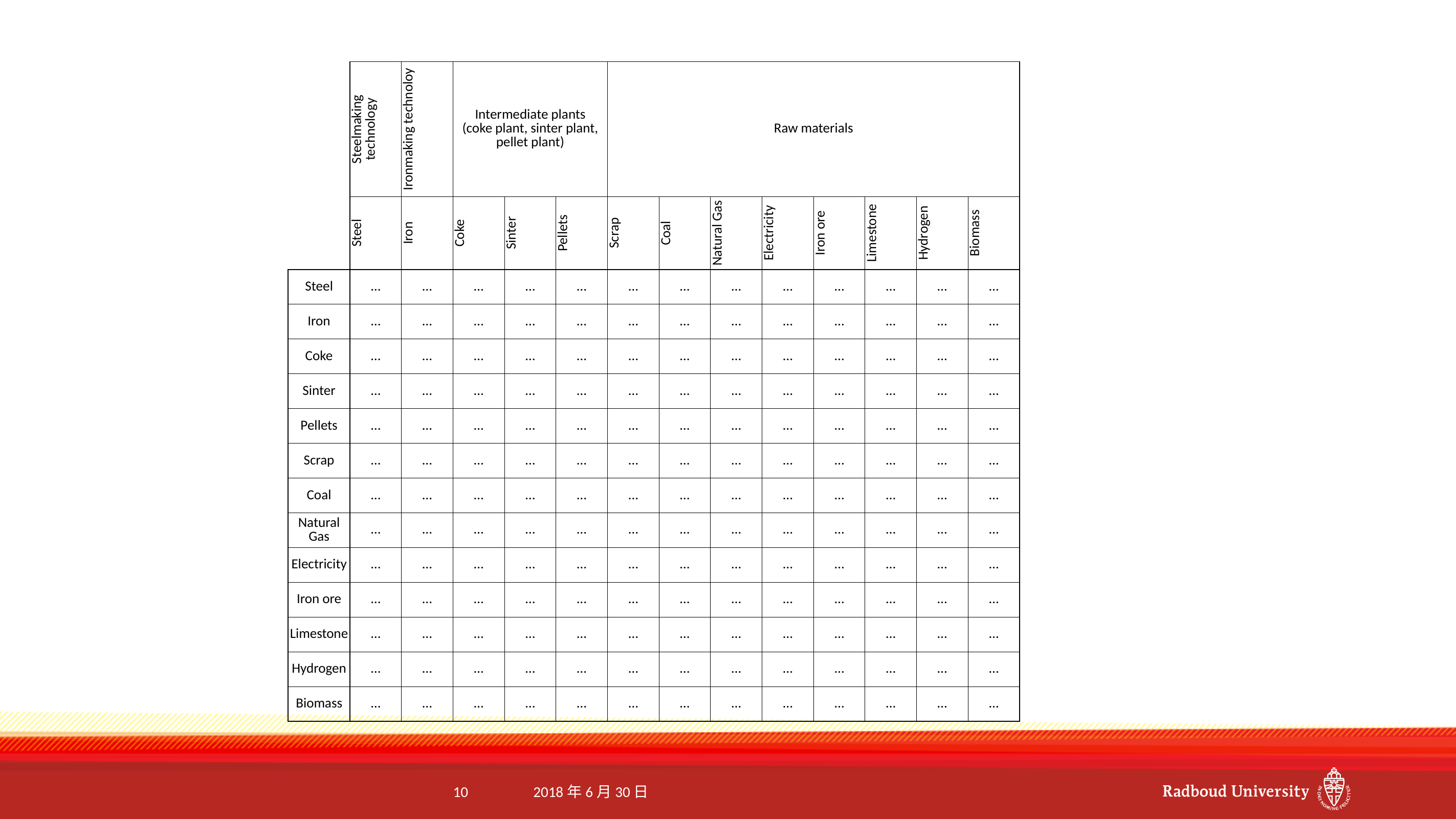

|  | Steelmaking technology | Ironmaking technoloy | Intermediate plants (coke plant, sinter plant, pellet plant) |  |  | Raw materials |  |  |  |  |  |  |  |
| --- | --- | --- | --- | --- | --- | --- | --- | --- | --- | --- | --- | --- | --- |
|  | Steel | Iron | Coke | Sinter | Pellets | Scrap | Coal | Natural Gas | Electricity | Iron ore | Limestone | Hydrogen | Biomass |
| Steel | … | … | … | … | … | … | … | … | … | … | … | … | … |
| Iron | … | … | … | … | … | … | … | … | … | … | … | … | … |
| Coke | … | … | … | … | … | … | … | … | … | … | … | … | … |
| Sinter | … | … | … | … | … | … | … | … | … | … | … | … | … |
| Pellets | … | … | … | … | … | … | … | … | … | … | … | … | … |
| Scrap | … | … | … | … | … | … | … | … | … | … | … | … | … |
| Coal | … | … | … | … | … | … | … | … | … | … | … | … | … |
| Natural Gas | … | … | … | … | … | … | … | … | … | … | … | … | … |
| Electricity | … | … | … | … | … | … | … | … | … | … | … | … | … |
| Iron ore | … | … | … | … | … | … | … | … | … | … | … | … | … |
| Limestone | … | … | … | … | … | … | … | … | … | … | … | … | … |
| Hydrogen | … | … | … | … | … | … | … | … | … | … | … | … | … |
| Biomass | … | … | … | … | … | … | … | … | … | … | … | … | … |
10
2018年6月30日